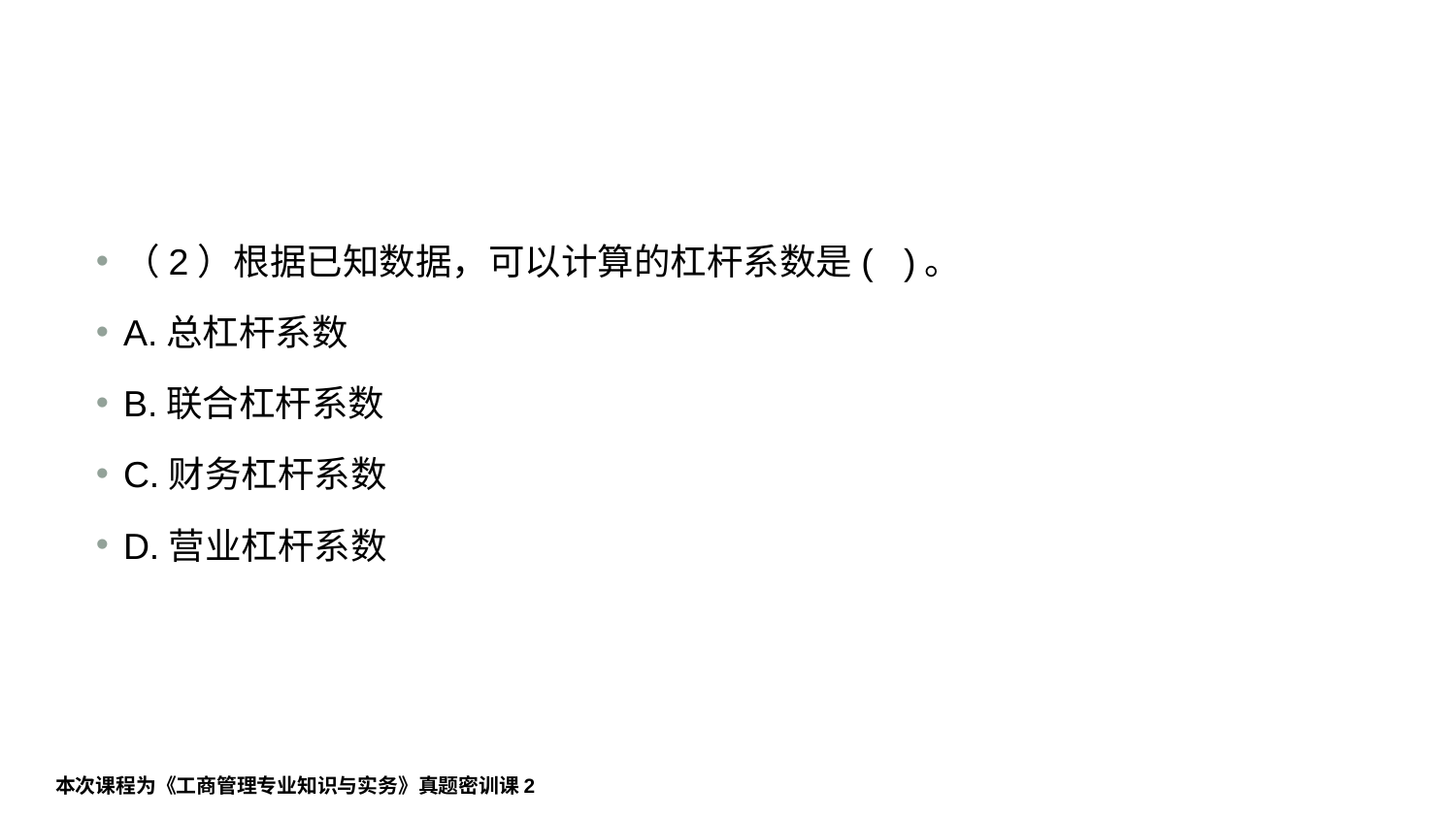

（2）根据已知数据，可以计算的杠杆系数是(   )。
A.总杠杆系数
B.联合杠杆系数
C.财务杠杆系数
D.营业杠杆系数